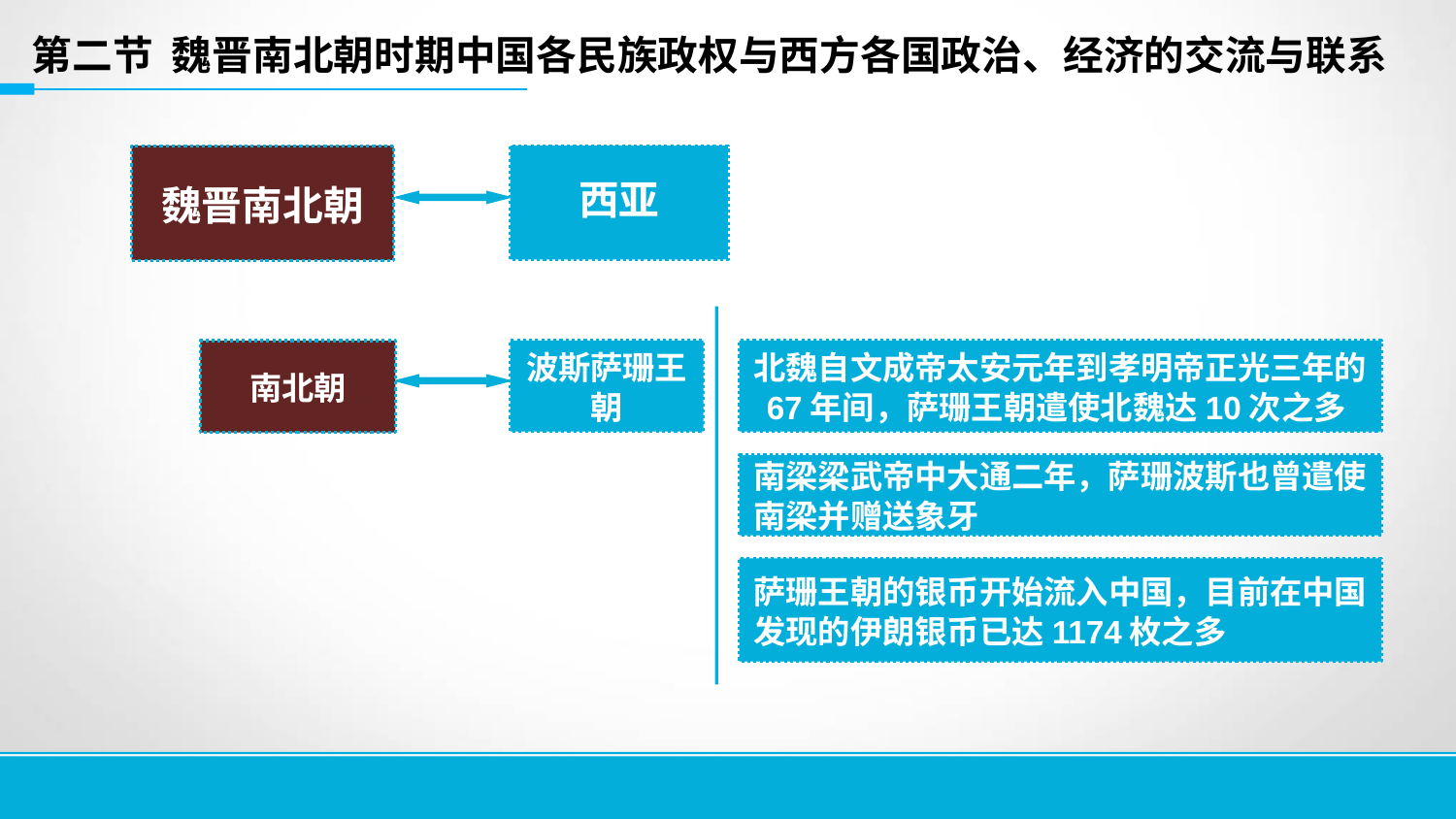

第二节  魏晋南北朝时期中国各民族政权与西方各国政治、经济的交流与联系

魏晋南北朝
西亚

南北朝
波斯萨珊王朝
北魏自文成帝太安元年到孝明帝正光三年的67年间，萨珊王朝遣使北魏达10次之多

南梁梁武帝中大通二年，萨珊波斯也曾遣使南梁并赠送象牙

萨珊王朝的银币开始流入中国，目前在中国发现的伊朗银币已达1174枚之多
11